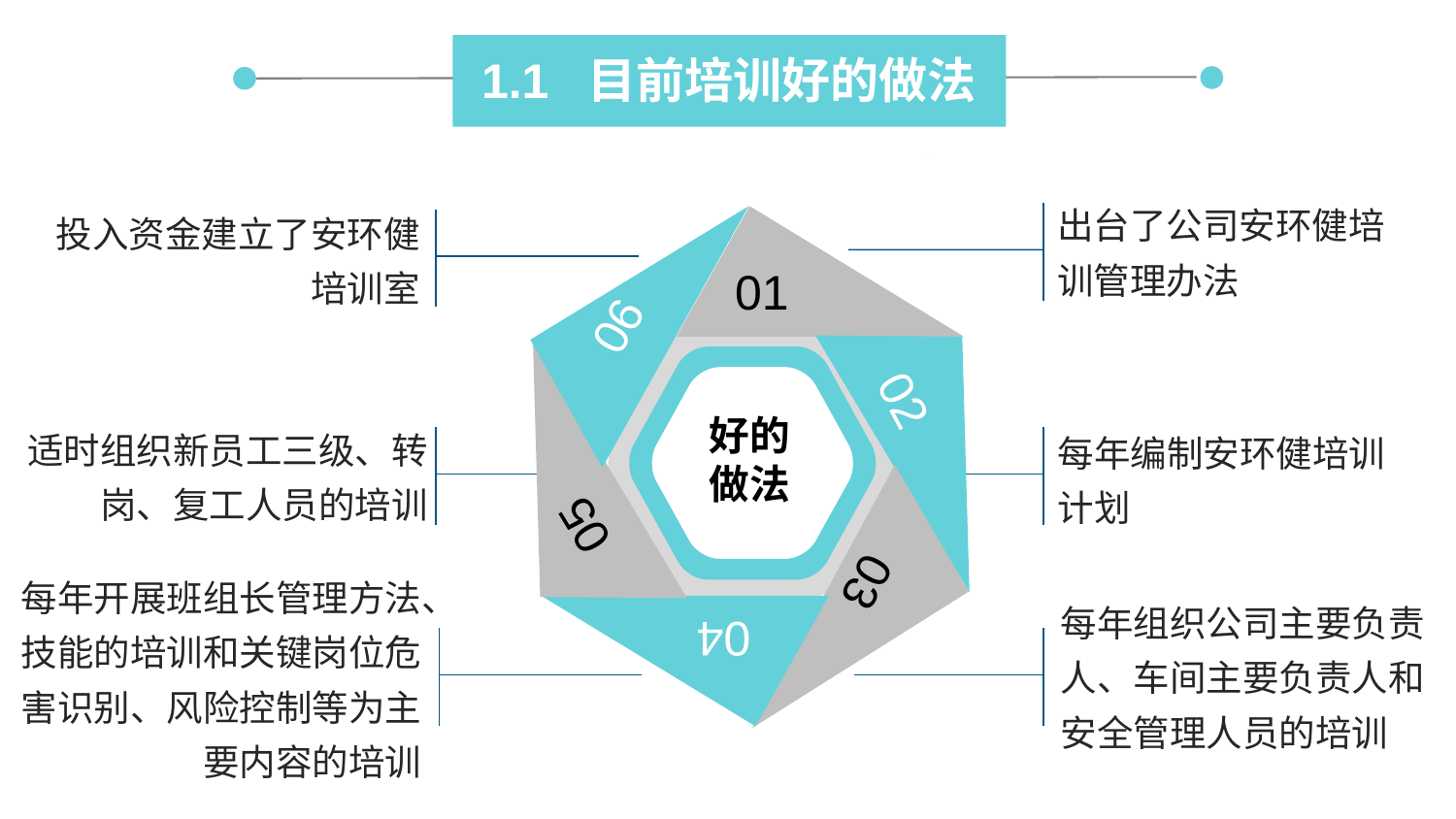

1.1  目前培训好的做法

出台了公司安环健培训管理办法
投入资金建立了安环健培训室

01

06

02

好的
做法
适时组织新员工三级、转岗、复工人员的培训
每年编制安环健培训计划

05
03
每年开展班组长管理方法、技能的培训和关键岗位危害识别、风险控制等为主要内容的培训
每年组织公司主要负责人、车间主要负责人和安全管理人员的培训
04